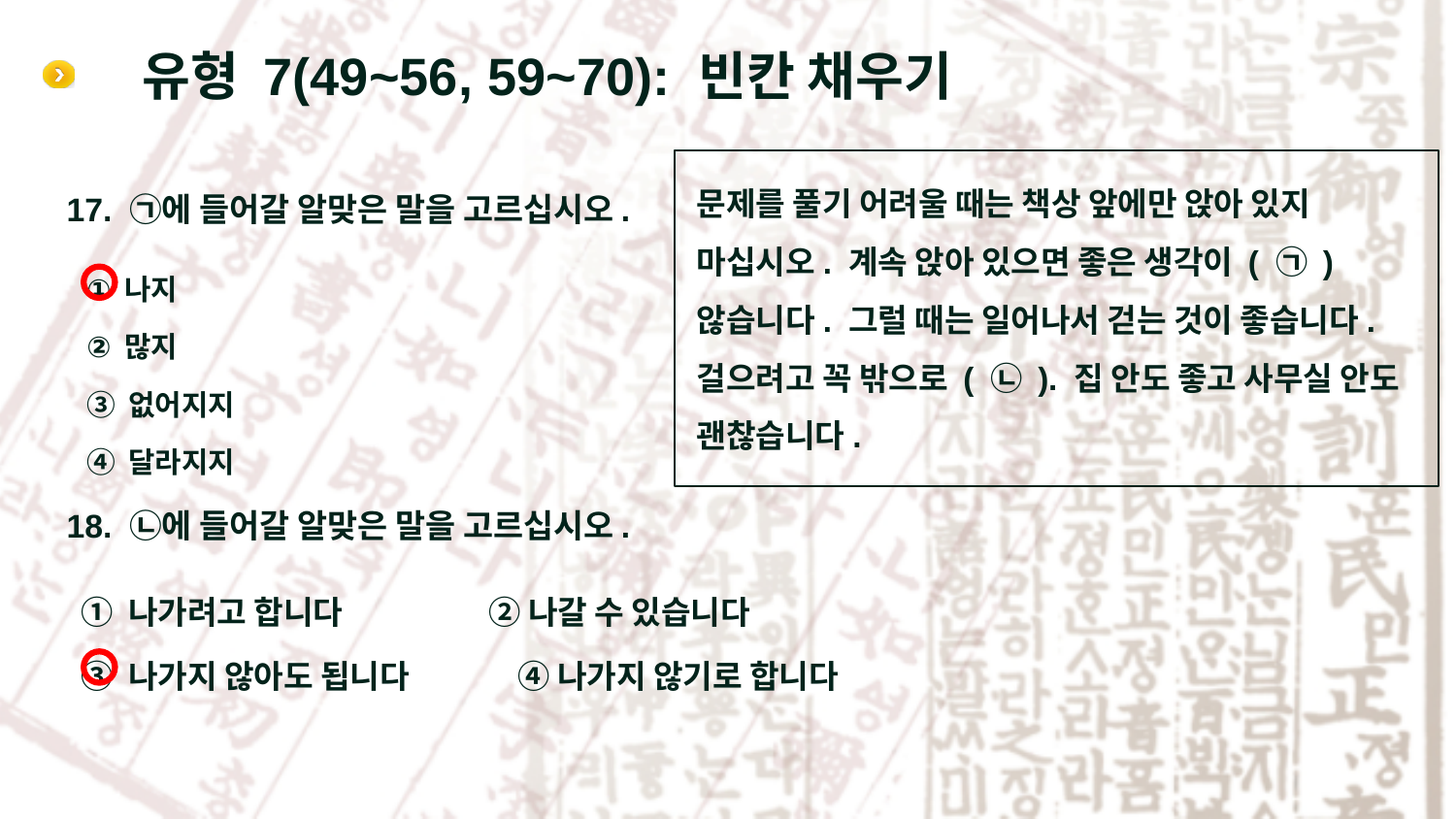

# 유형 7(49~56, 59~70): 빈칸 채우기
문제를 풀기 어려울 때는 책상 앞에만 앉아 있지 마십시오. 계속 앉아 있으면 좋은 생각이 ( ㉠ ) 않습니다. 그럴 때는 일어나서 걷는 것이 좋습니다. 걸으려고 꼭 밖으로 ( ㉡ ). 집 안도 좋고 사무실 안도 괜찮습니다.

17. ㉠에 들어갈 알맞은 말을 고르십시오.
나지
많지
③ 없어지지
④ 달라지지

18. ㉡에 들어갈 알맞은 말을 고르십시오.
① 나가려고 합니다 	                ② 나갈 수 있습니다
③ 나가지 않아도 됩니다 	④ 나가지 않기로 합니다